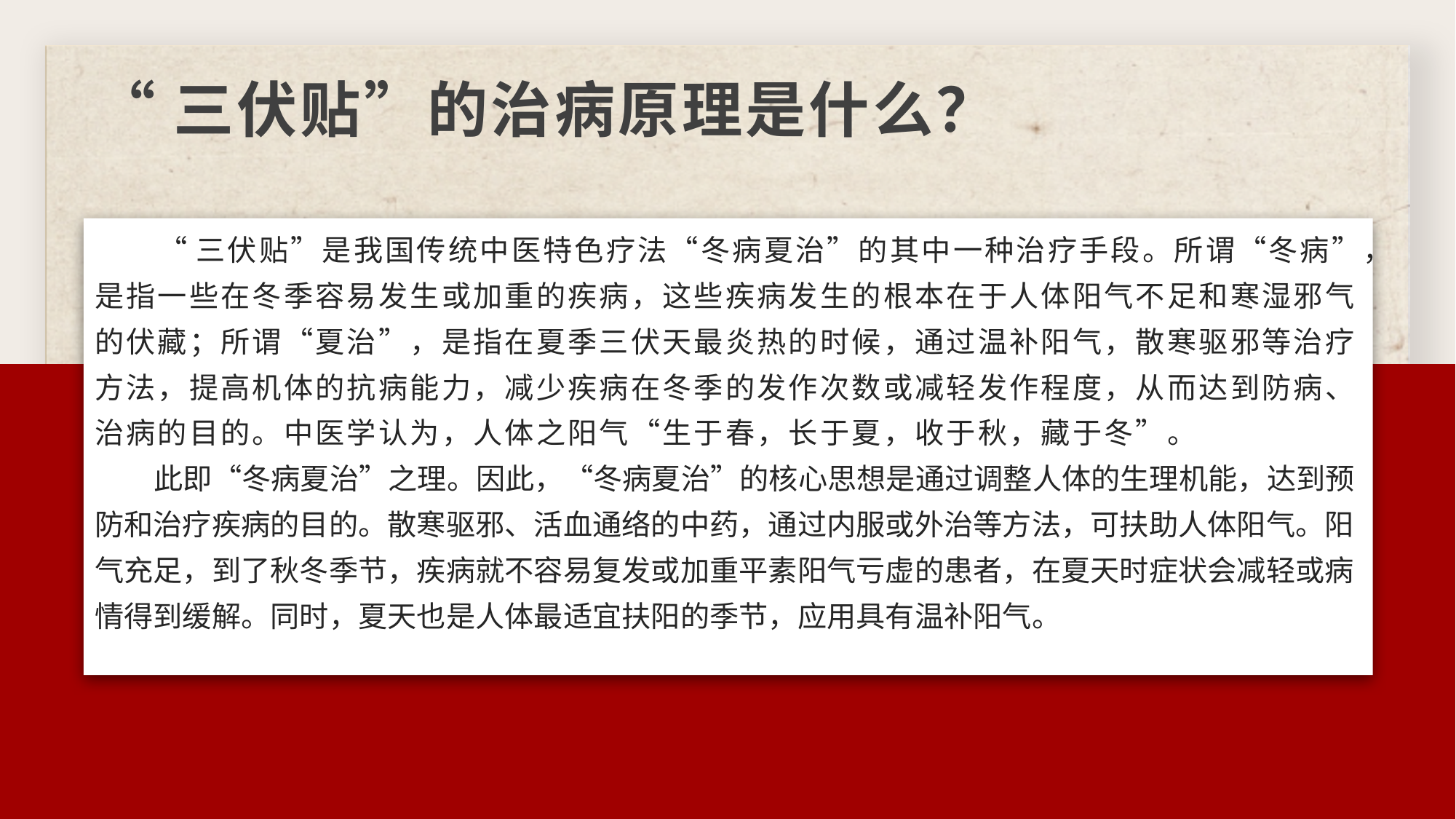

# “三伏贴”的治病原理是什么？
“三伏贴”是我国传统中医特色疗法“冬病夏治”的其中一种治疗手段。所谓“冬病”，是指一些在冬季容易发生或加重的疾病，这些疾病发生的根本在于人体阳气不足和寒湿邪气的伏藏；所谓“夏治”，是指在夏季三伏天最炎热的时候，通过温补阳气，散寒驱邪等治疗方法，提高机体的抗病能力，减少疾病在冬季的发作次数或减轻发作程度，从而达到防病、治病的目的。中医学认为，人体之阳气“生于春，长于夏，收于秋，藏于冬”。
此即“冬病夏治”之理。因此，“冬病夏治”的核心思想是通过调整人体的生理机能，达到预防和治疗疾病的目的。散寒驱邪、活血通络的中药，通过内服或外治等方法，可扶助人体阳气。阳气充足，到了秋冬季节，疾病就不容易复发或加重平素阳气亏虚的患者，在夏天时症状会减轻或病情得到缓解。同时，夏天也是人体最适宜扶阳的季节，应用具有温补阳气。